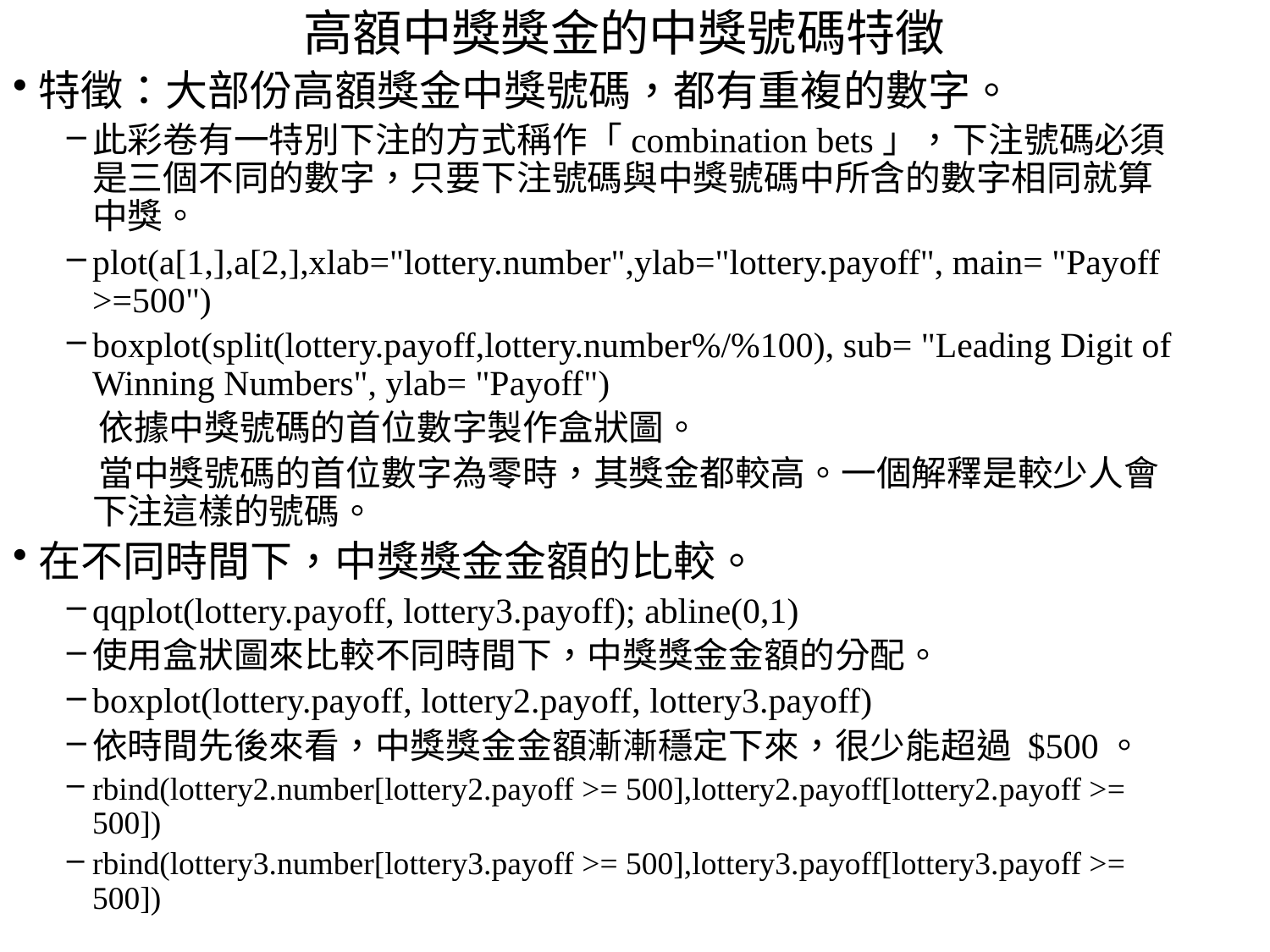

# 高額中獎獎金的中獎號碼特徵
特徵：大部份高額獎金中獎號碼，都有重複的數字。
此彩卷有一特別下注的方式稱作「combination bets」，下注號碼必須是三個不同的數字，只要下注號碼與中獎號碼中所含的數字相同就算中獎。
plot(a[1,],a[2,],xlab="lottery.number",ylab="lottery.payoff", main= "Payoff >=500")
boxplot(split(lottery.payoff,lottery.number%/%100), sub= "Leading Digit of Winning Numbers", ylab= "Payoff")
   依據中獎號碼的首位數字製作盒狀圖。
   當中獎號碼的首位數字為零時，其獎金都較高。一個解釋是較少人會下注這樣的號碼。
在不同時間下，中獎獎金金額的比較。
qqplot(lottery.payoff, lottery3.payoff); abline(0,1)
使用盒狀圖來比較不同時間下，中獎獎金金額的分配。
boxplot(lottery.payoff, lottery2.payoff, lottery3.payoff)
依時間先後來看，中獎獎金金額漸漸穩定下來，很少能超過 $500。
rbind(lottery2.number[lottery2.payoff >= 500],lottery2.payoff[lottery2.payoff >= 500])
rbind(lottery3.number[lottery3.payoff >= 500],lottery3.payoff[lottery3.payoff >= 500])